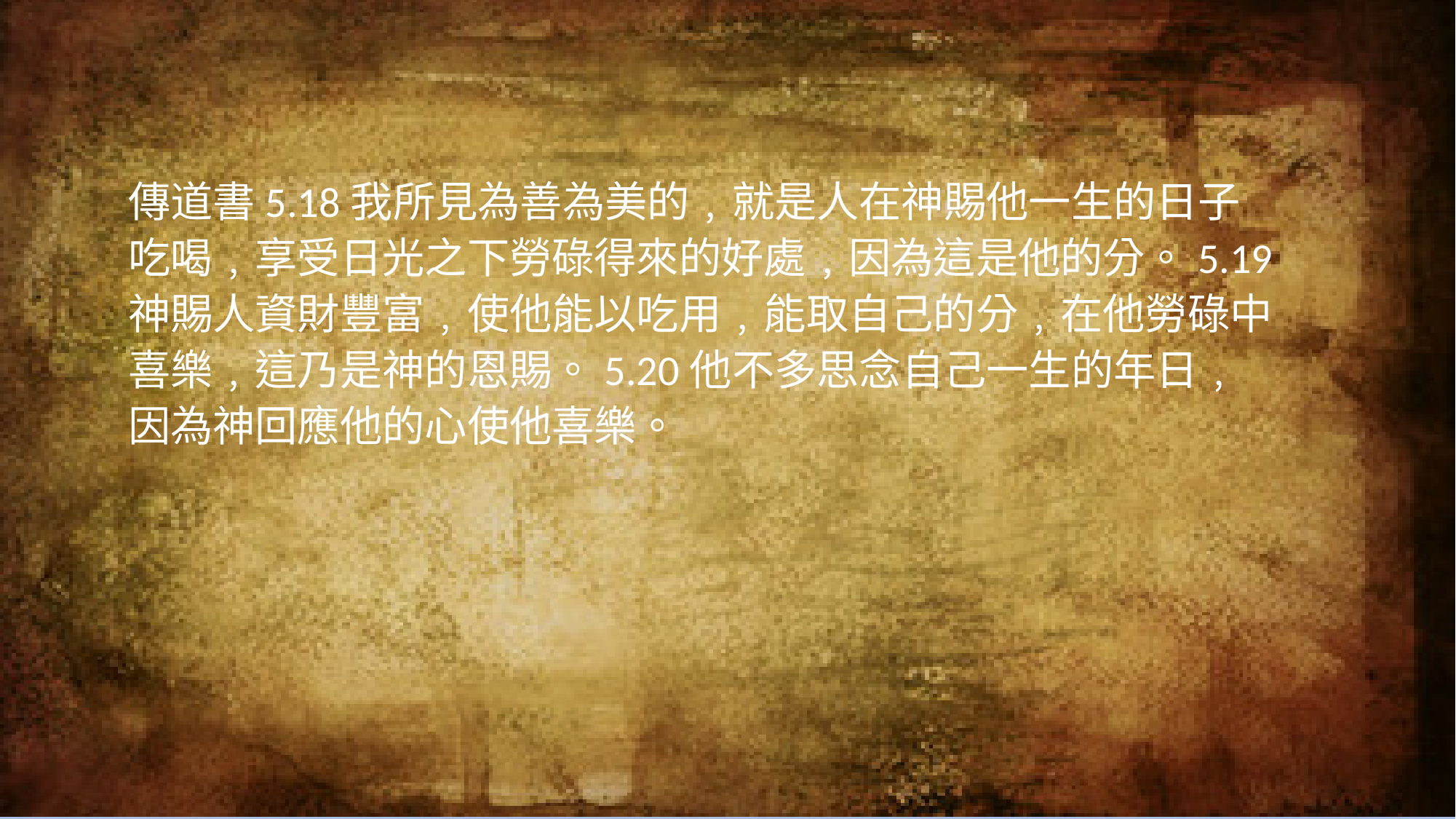

傳道書5.18我所見為善為美的﹐就是人在神賜他一生的日子吃喝﹐享受日光之下勞碌得來的好處﹐因為這是他的分。5.19神賜人資財豐富﹐使他能以吃用﹐能取自己的分﹐在他勞碌中喜樂﹐這乃是神的恩賜。5.20他不多思念自己一生的年日﹐因為神回應他的心使他喜樂。